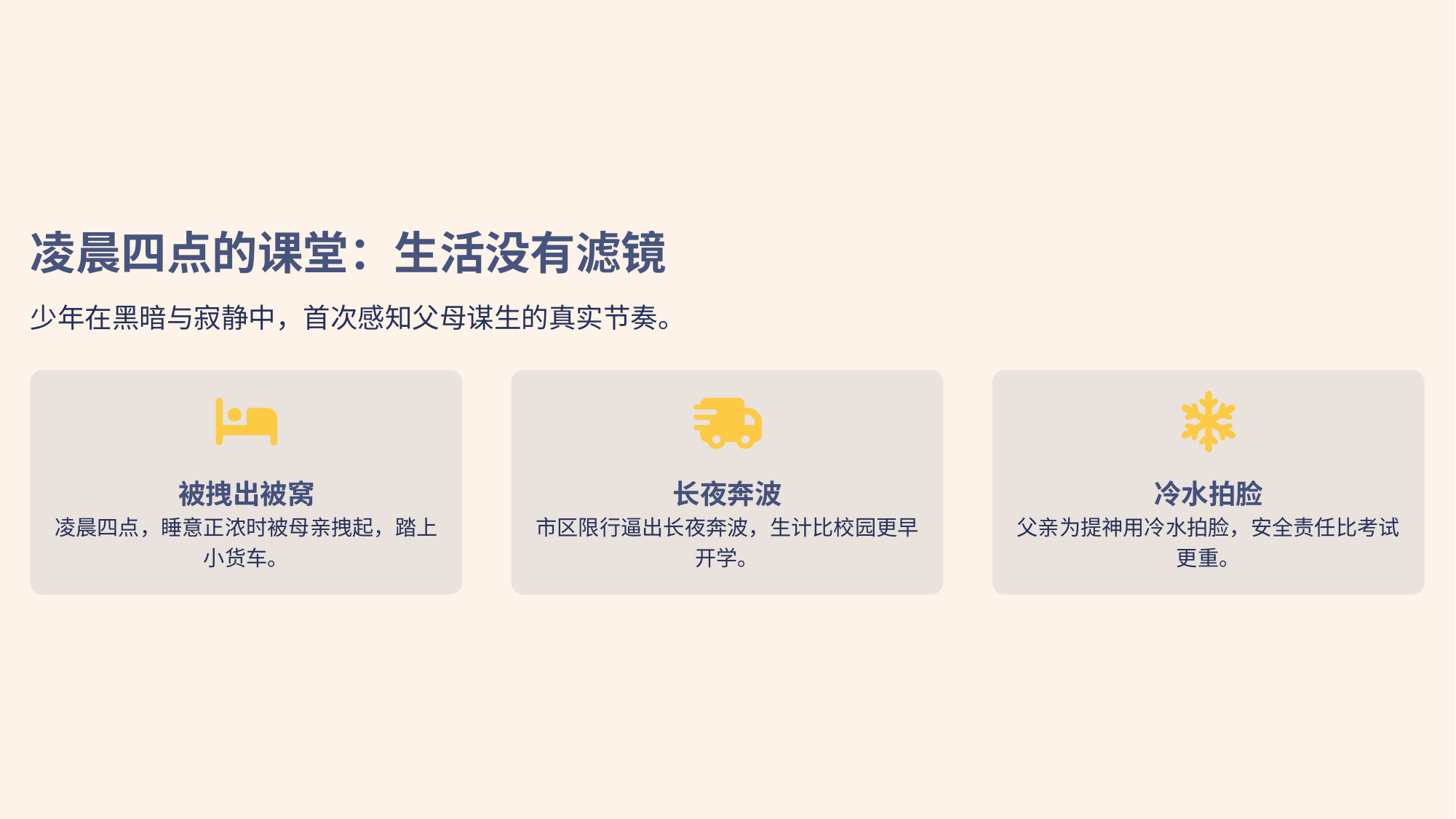

凌晨四点的课堂：生活没有滤镜
少年在黑暗与寂静中，首次感知父母谋生的真实节奏。

被拽出被窝
长夜奔波
冷水拍脸
凌晨四点，睡意正浓时被母亲拽起，踏上小货车。
市区限行逼出长夜奔波，生计比校园更早开学。
父亲为提神用冷水拍脸，安全责任比考试更重。